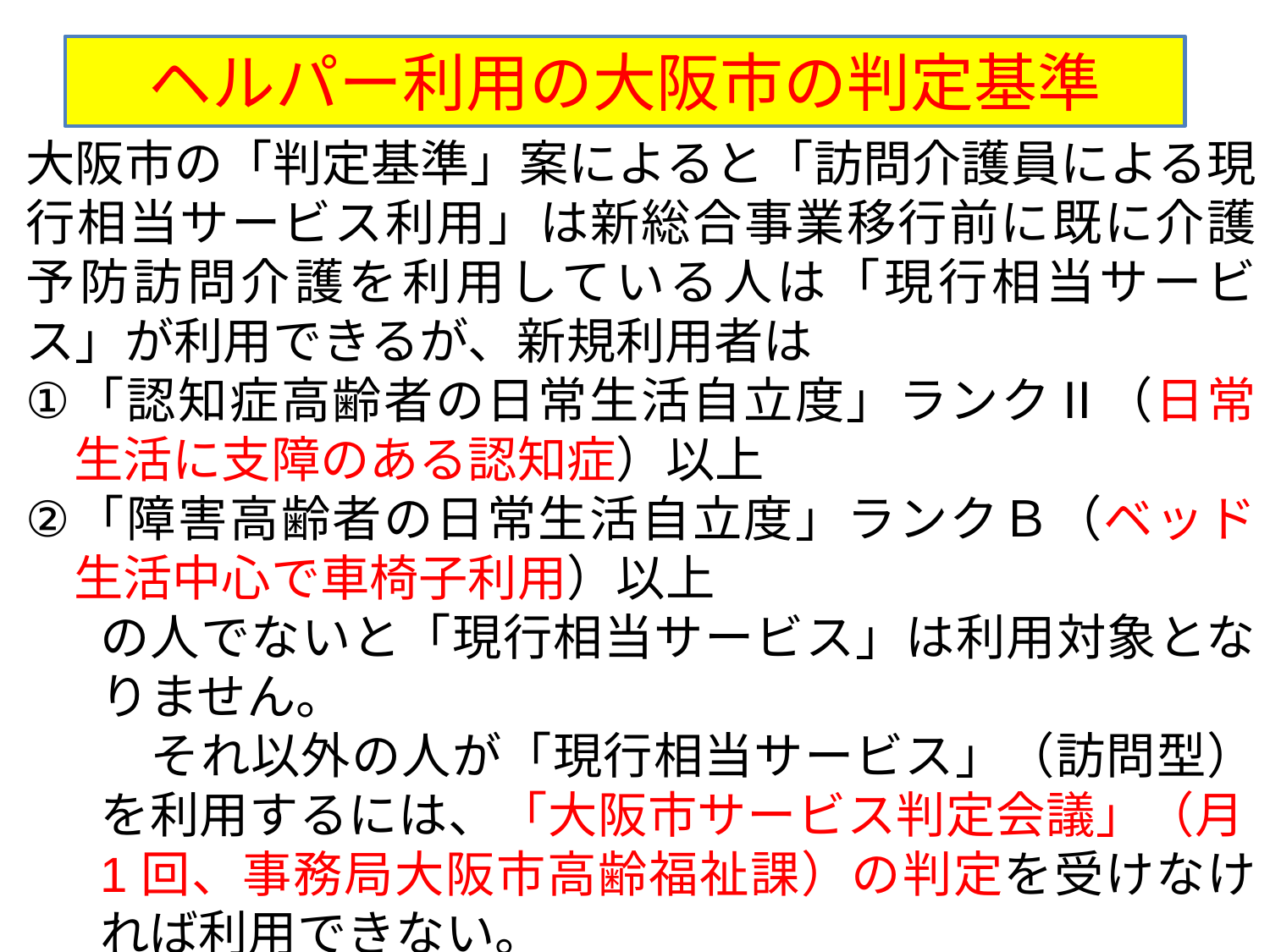

ヘルパー利用の大阪市の判定基準
大阪市の「判定基準」案によると「訪問介護員による現行相当サービス利用」は新総合事業移行前に既に介護予防訪問介護を利用している人は「現行相当サービス」が利用できるが、新規利用者は
「認知症高齢者の日常生活自立度」ランクⅡ（日常生活に支障のある認知症）以上
「障害高齢者の日常生活自立度」ランクＢ（ベッド生活中心で車椅子利用）以上
の人でないと「現行相当サービス」は利用対象となりません。
　それ以外の人が「現行相当サービス」（訪問型）を利用するには、「大阪市サービス判定会議」（月1回、事務局大阪市高齢福祉課）の判定を受けなければ利用できない。